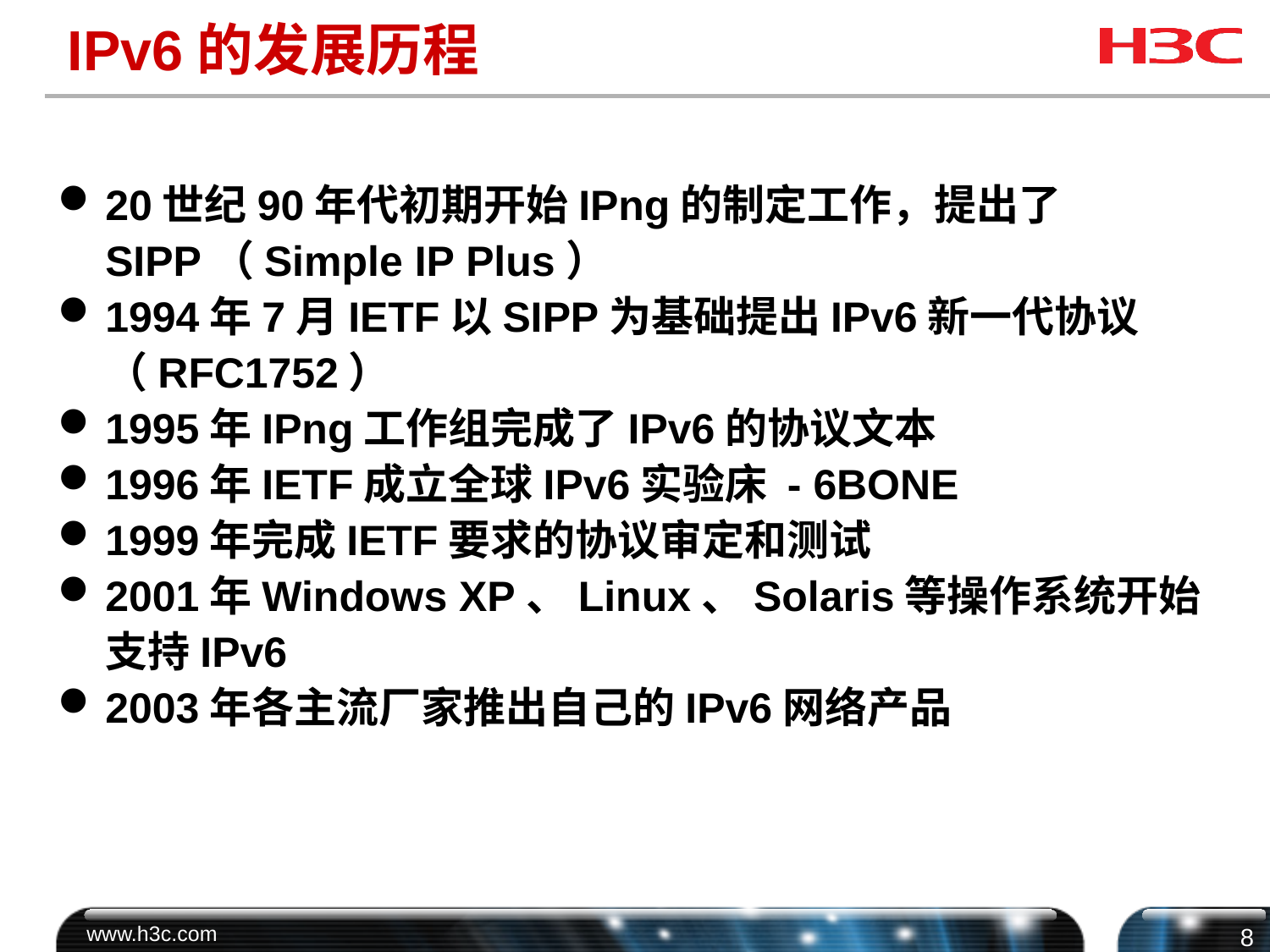

# IPv6的发展历程

20世纪90年代初期开始IPng的制定工作，提出了SIPP（Simple IP Plus）
1994年7月IETF以SIPP为基础提出IPv6新一代协议（RFC1752）
1995年IPng工作组完成了IPv6的协议文本
1996年IETF成立全球IPv6实验床 - 6BONE
1999年完成IETF要求的协议审定和测试
2001年Windows XP、Linux、Solaris等操作系统开始支持IPv6
2003年各主流厂家推出自己的IPv6网络产品